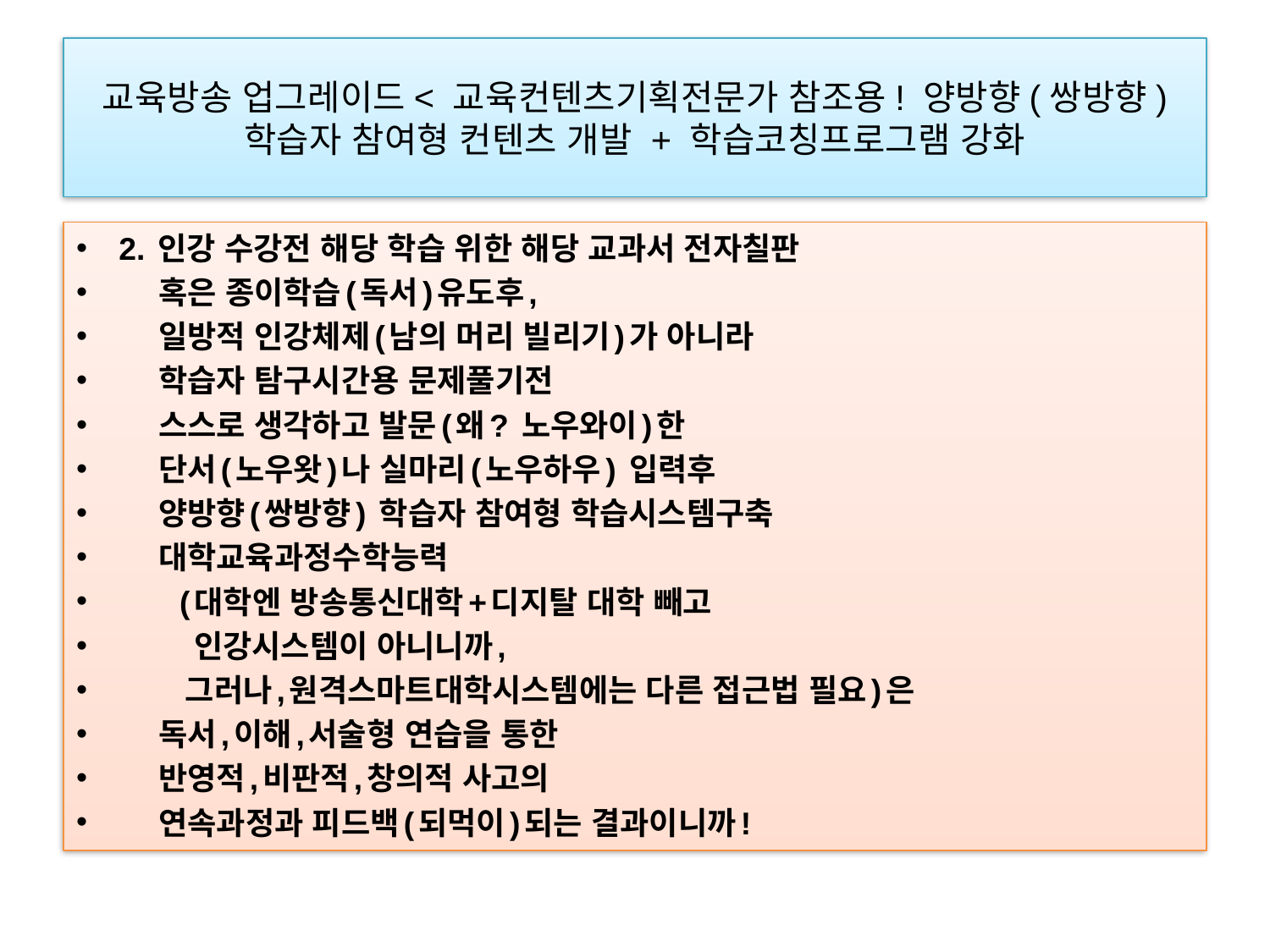

# 교육방송 업그레이드< 교육컨텐츠기획전문가 참조용! 양방향(쌍방향) 학습자 참여형 컨텐츠 개발 + 학습코칭프로그램 강화
2. 인강 수강전 해당 학습 위한 해당 교과서 전자칠판
    혹은 종이학습(독서)유도후,
    일방적 인강체제(남의 머리 빌리기)가 아니라
    학습자 탐구시간용 문제풀기전
    스스로 생각하고 발문(왜? 노우와이)한
    단서(노우왓)나 실마리(노우하우) 입력후
    양방향(쌍방향) 학습자 참여형 학습시스템구축
    대학교육과정수학능력
       (대학엔 방송통신대학+디지탈 대학 빼고
        인강시스템이 아니니까,
       그러나,원격스마트대학시스템에는 다른 접근법 필요)은
    독서,이해,서술형 연습을 통한
    반영적,비판적,창의적 사고의
    연속과정과 피드백(되먹이)되는 결과이니까!